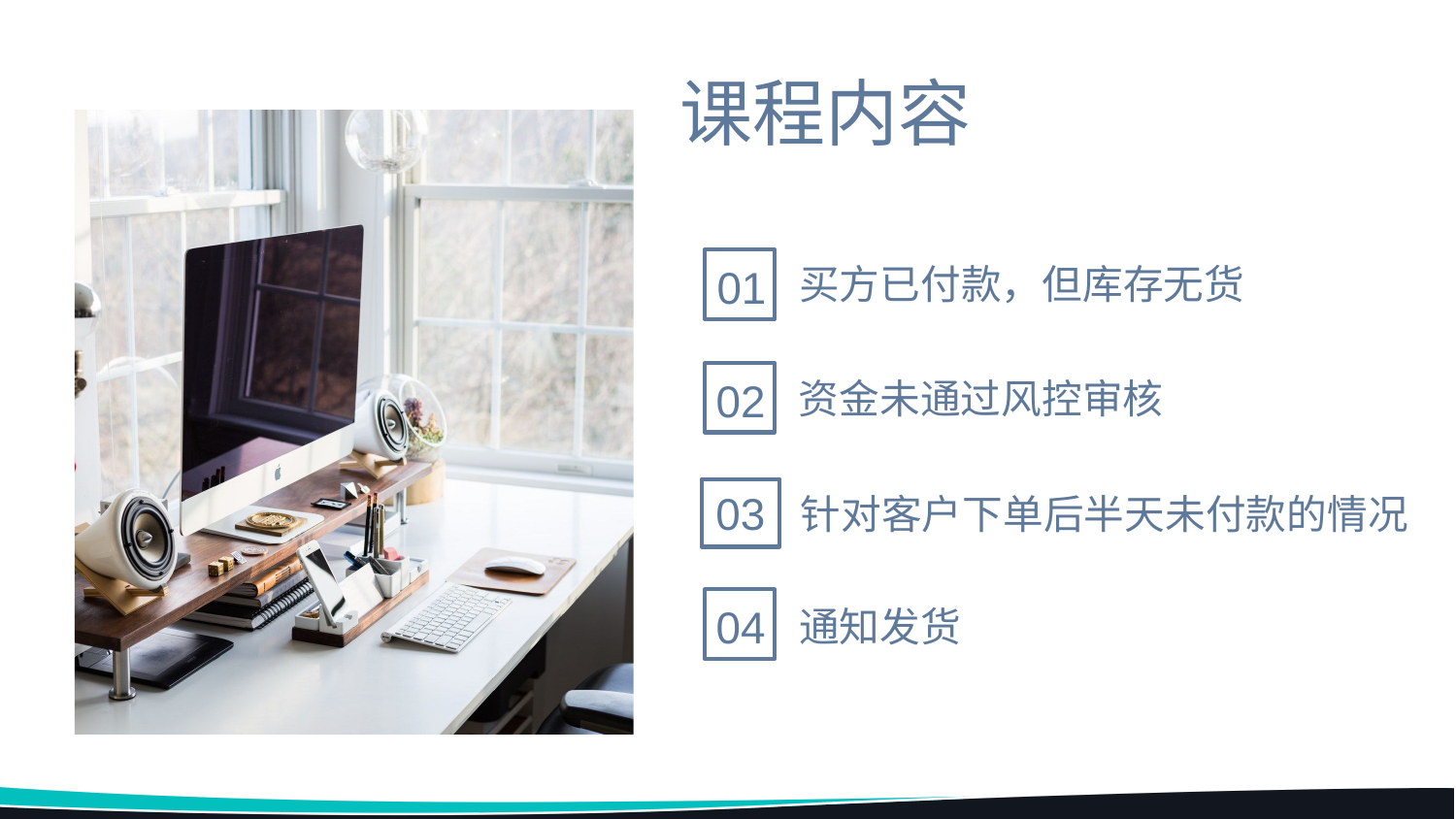

课程内容

01

02

03

04
买方已付款，但库存无货
资金未通过风控审核
针对客户下单后半天未付款的情况
通知发货